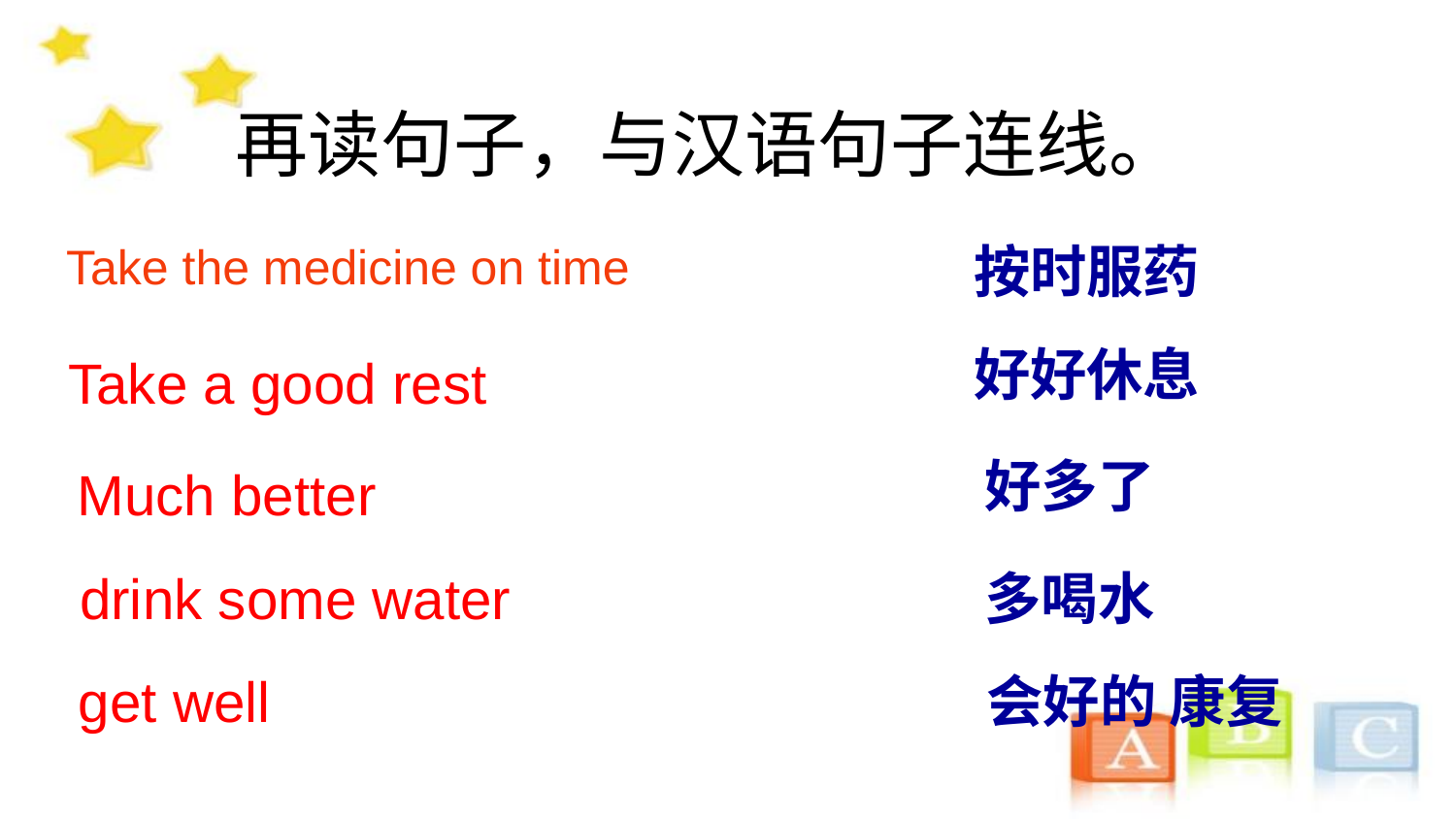

# 再读句子，与汉语句子连线。
Take the medicine on time
按时服药
好好休息
Take a good rest
好多了
Much better
drink some water
多喝水
get well
会好的 康复